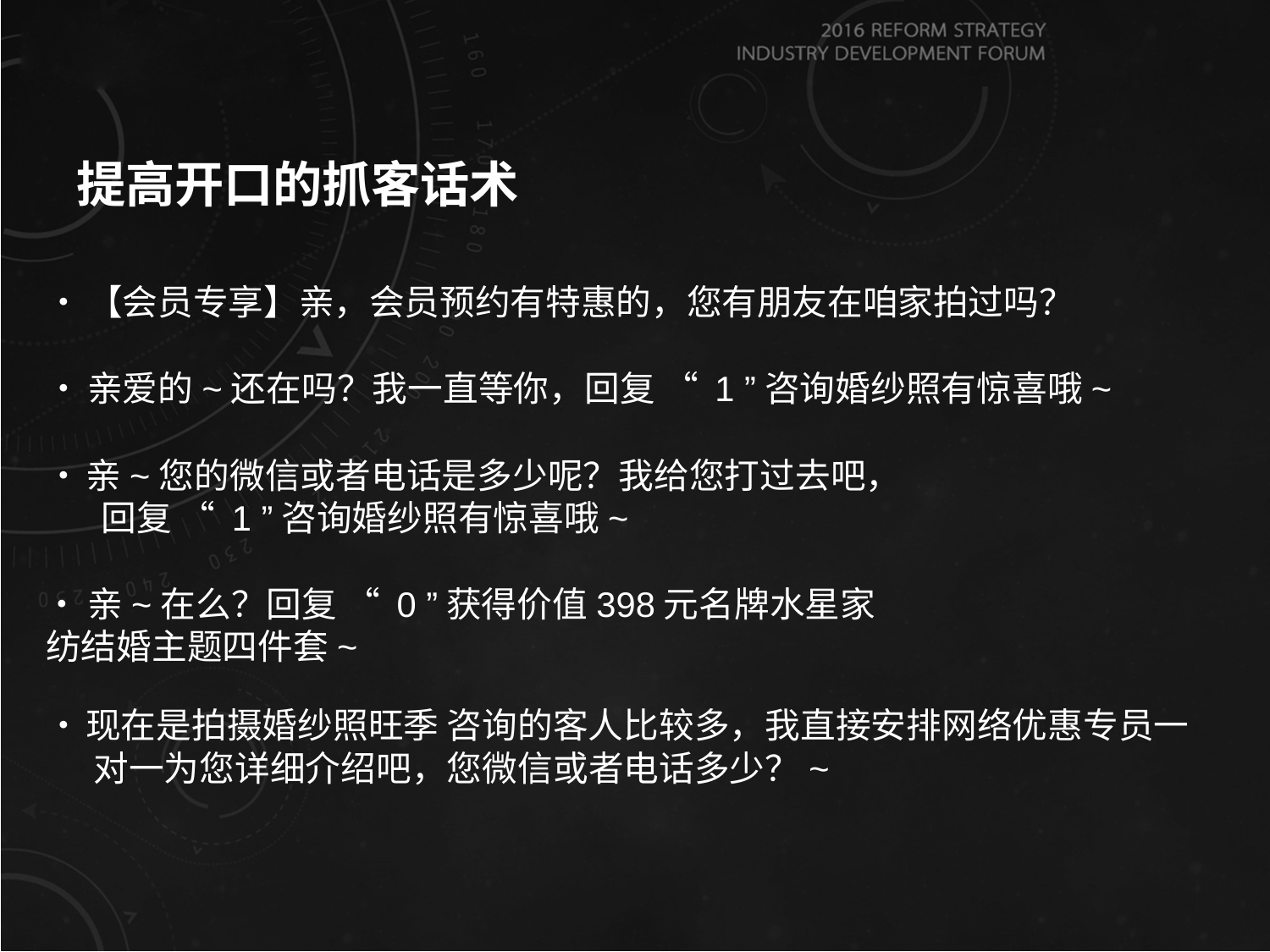

# 提高开口的抓客话术
•	【会员专享】亲，会员预约有特惠的，您有朋友在咱家拍过吗？

•	亲爱的~还在吗？我一直等你，回复 “ 1 ”咨询婚纱照有惊喜哦~

•	亲~您的微信或者电话是多少呢？我给您打过去吧，  回复 “ 1 ”咨询婚纱照有惊喜哦~

•	亲~在么？回复 “ 0 ”获得价值398元名牌水星家纺结婚主题四件套~

•	现在是拍摄婚纱照旺季 咨询的客人比较多，我直接安排网络优惠专员一  对一为您详细介绍吧，您微信或者电话多少？~